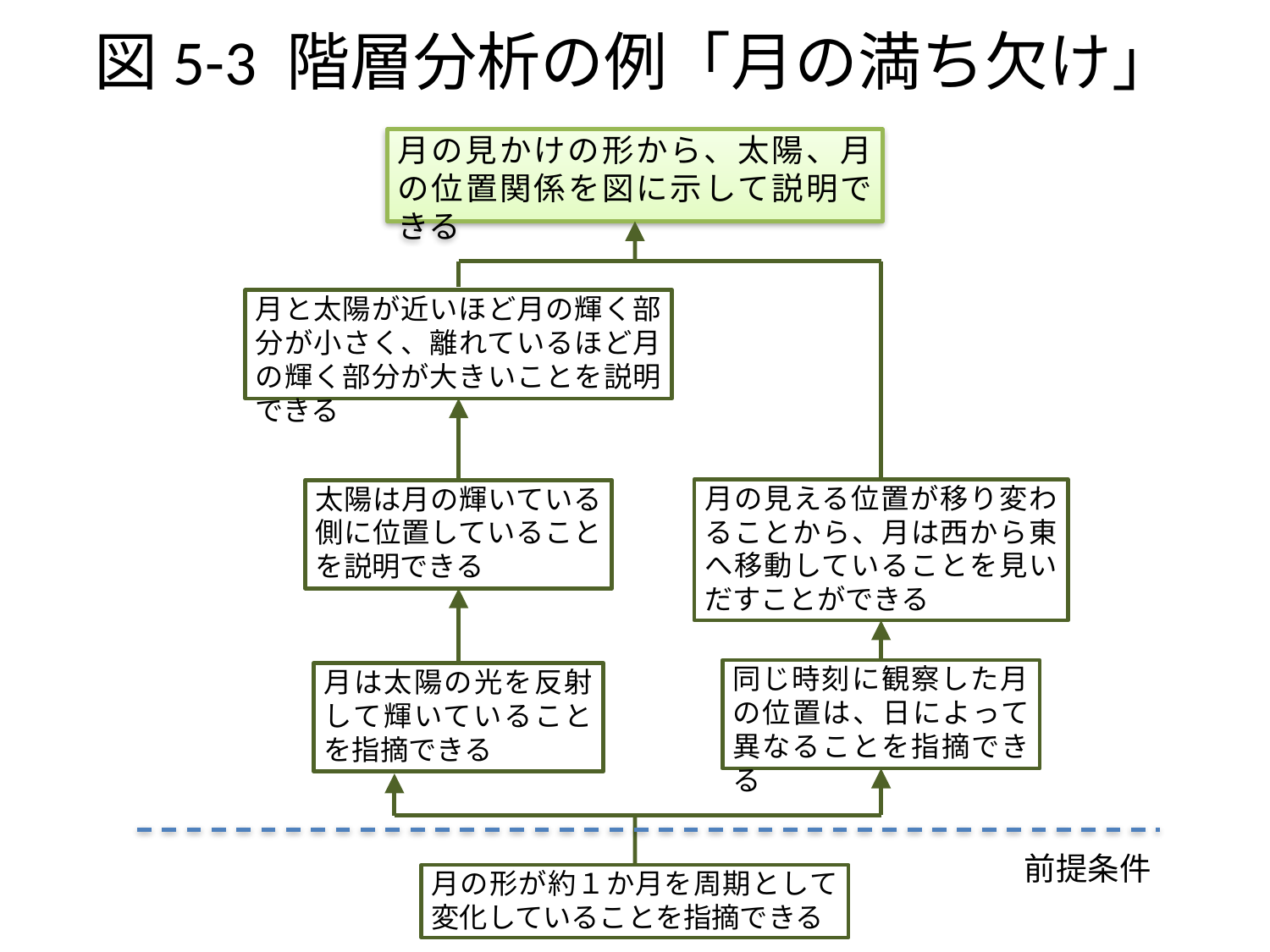

# 図5-3 階層分析の例「月の満ち欠け」
月の見かけの形から、太陽、月の位置関係を図に示して説明できる
月と太陽が近いほど月の輝く部分が小さく、離れているほど月の輝く部分が大きいことを説明できる
月の見える位置が移り変わることから、月は西から東へ移動していることを見いだすことができる
太陽は月の輝いている側に位置していることを説明できる
同じ時刻に観察した月の位置は、日によって異なることを指摘できる
月は太陽の光を反射して輝いていることを指摘できる
前提条件
月の形が約１か月を周期として変化していることを指摘できる